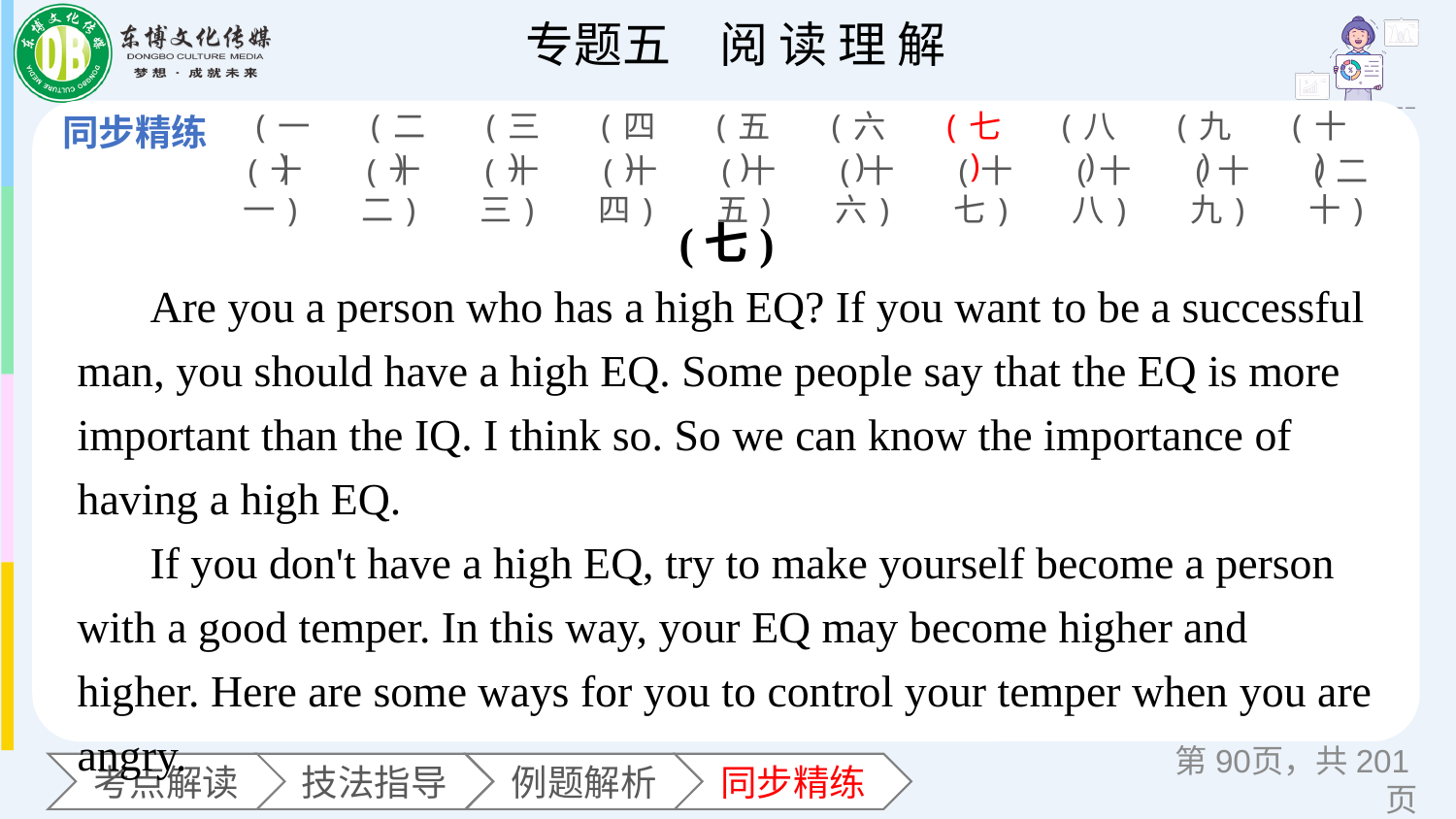

(一)
(二)
(三)
(四)
(五)
(六)
(七)
(八)
(九)
(十)
(十一)
(十二)
(十三)
(十四)
(十五)
(十六)
(十七)
(十八)
(十九)
(二十)
(七)
Are you a person who has a high EQ? If you want to be a successful man, you should have a high EQ. Some people say that the EQ is more important than the IQ. I think so. So we can know the importance of having a high EQ.
If you don't have a high EQ, try to make yourself become a person with a good temper. In this way, your EQ may become higher and higher. Here are some ways for you to control your temper when you are angry.
第90页，共201页